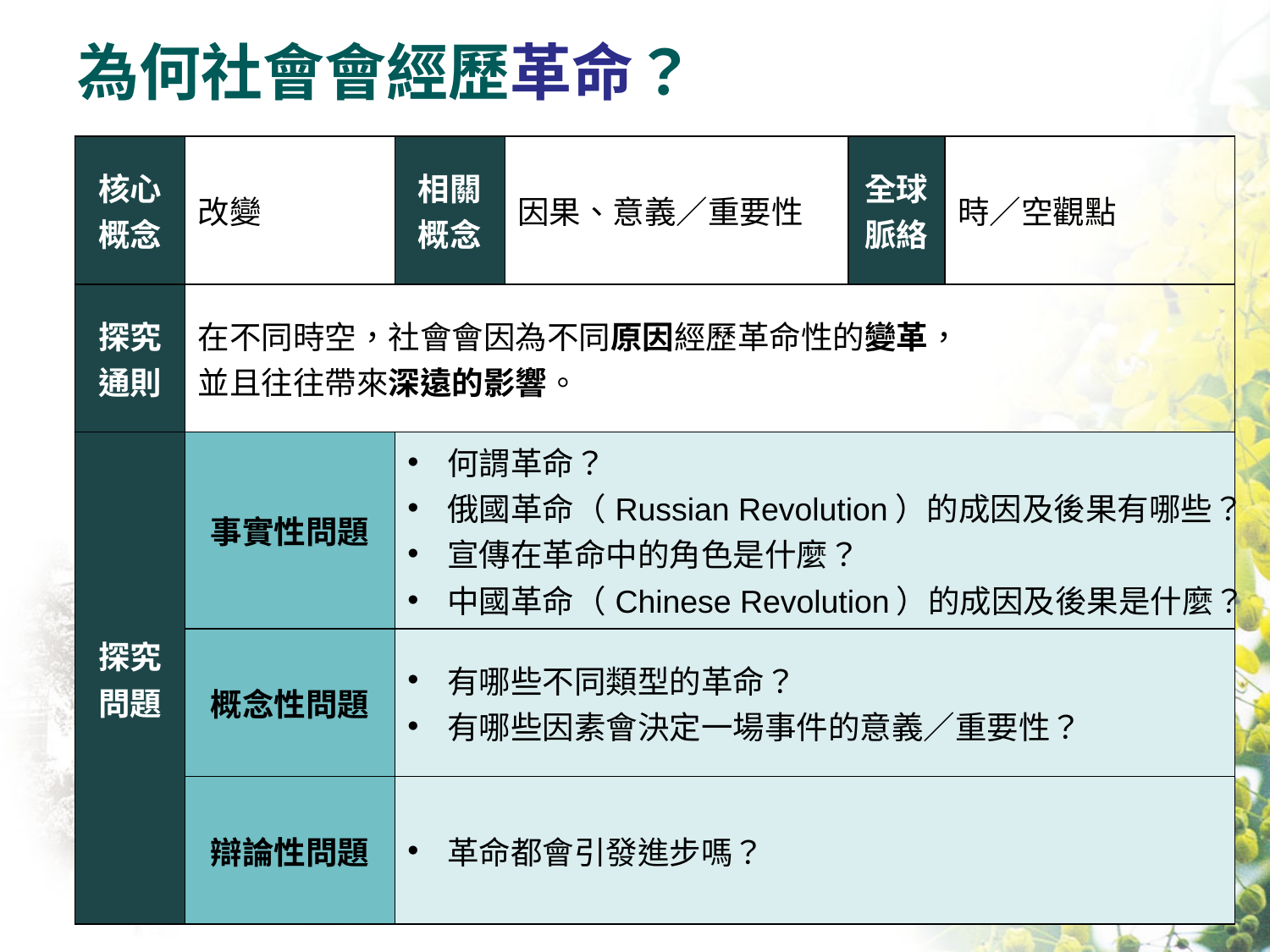

# 為何社會會經歷革命？
| 核心概念 | 改變 | 相關概念 | 因果、意義／重要性 | 全球脈絡 | 時／空觀點 |
| --- | --- | --- | --- | --- | --- |
| 探究通則 | 在不同時空，社會會因為不同原因經歷革命性的變革， 並且往往帶來深遠的影響。 |  |  |  |  |
| 探究問題 | 事實性問題 | 何謂革命？ 俄國革命（Russian Revolution）的成因及後果有哪些？ 宣傳在革命中的角色是什麼？ 中國革命（Chinese Revolution）的成因及後果是什麼？ |  |  |  |
|  | 概念性問題 | 有哪些不同類型的革命？ 有哪些因素會決定一場事件的意義／重要性？ |  |  |  |
|  | 辯論性問題 | 革命都會引發進步嗎？ |  |  |  |